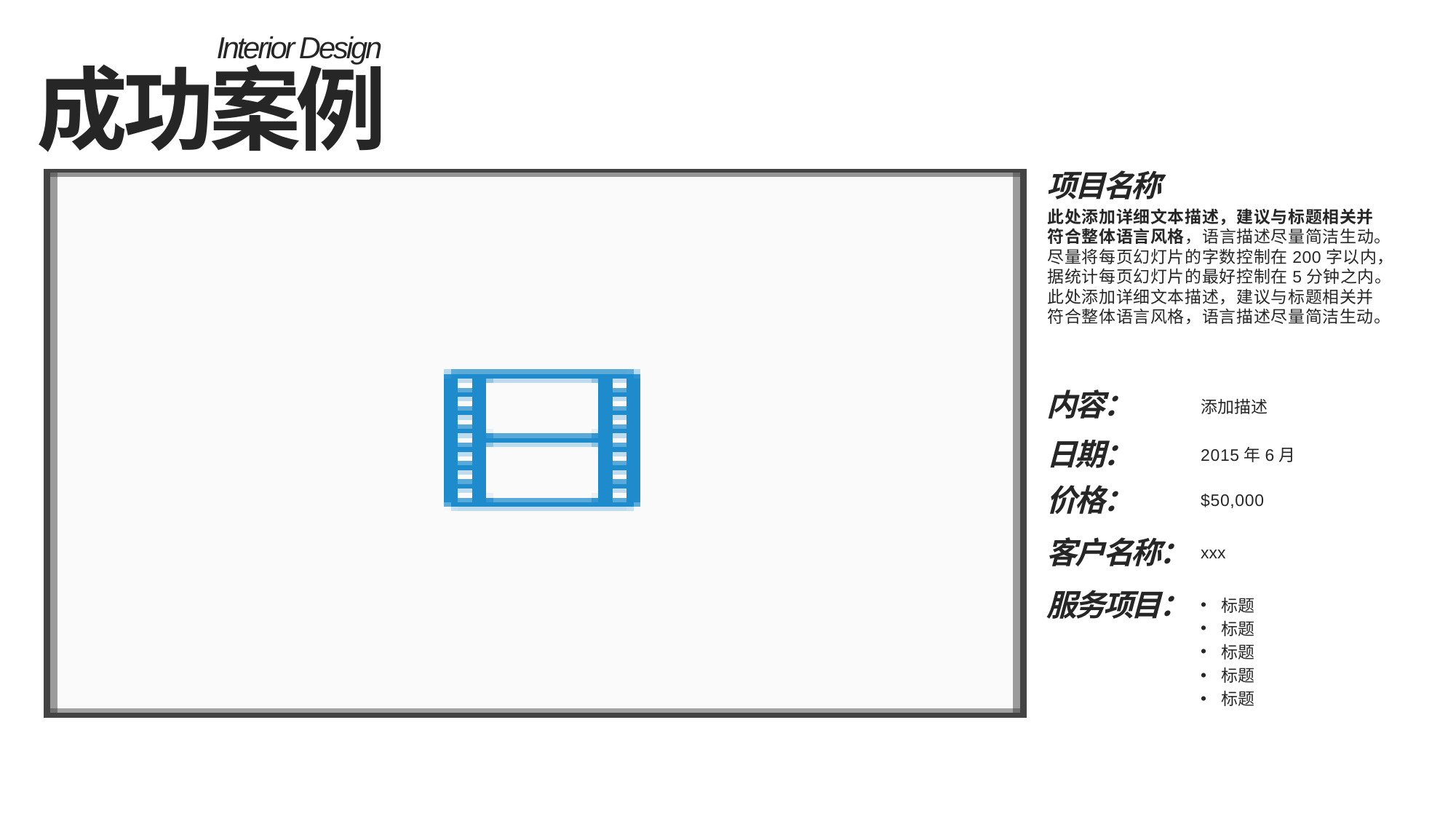

Interior Design
成功案例
项目名称

此处添加详细文本描述，建议与标题相关并符合整体语言风格，语言描述尽量简洁生动。尽量将每页幻灯片的字数控制在200字以内，据统计每页幻灯片的最好控制在5分钟之内。此处添加详细文本描述，建议与标题相关并符合整体语言风格，语言描述尽量简洁生动。
内容：
添加描述
日期：
2015年6月
价格：
$50,000
客户名称：
xxx
服务项目：
标题
标题
标题
标题
标题